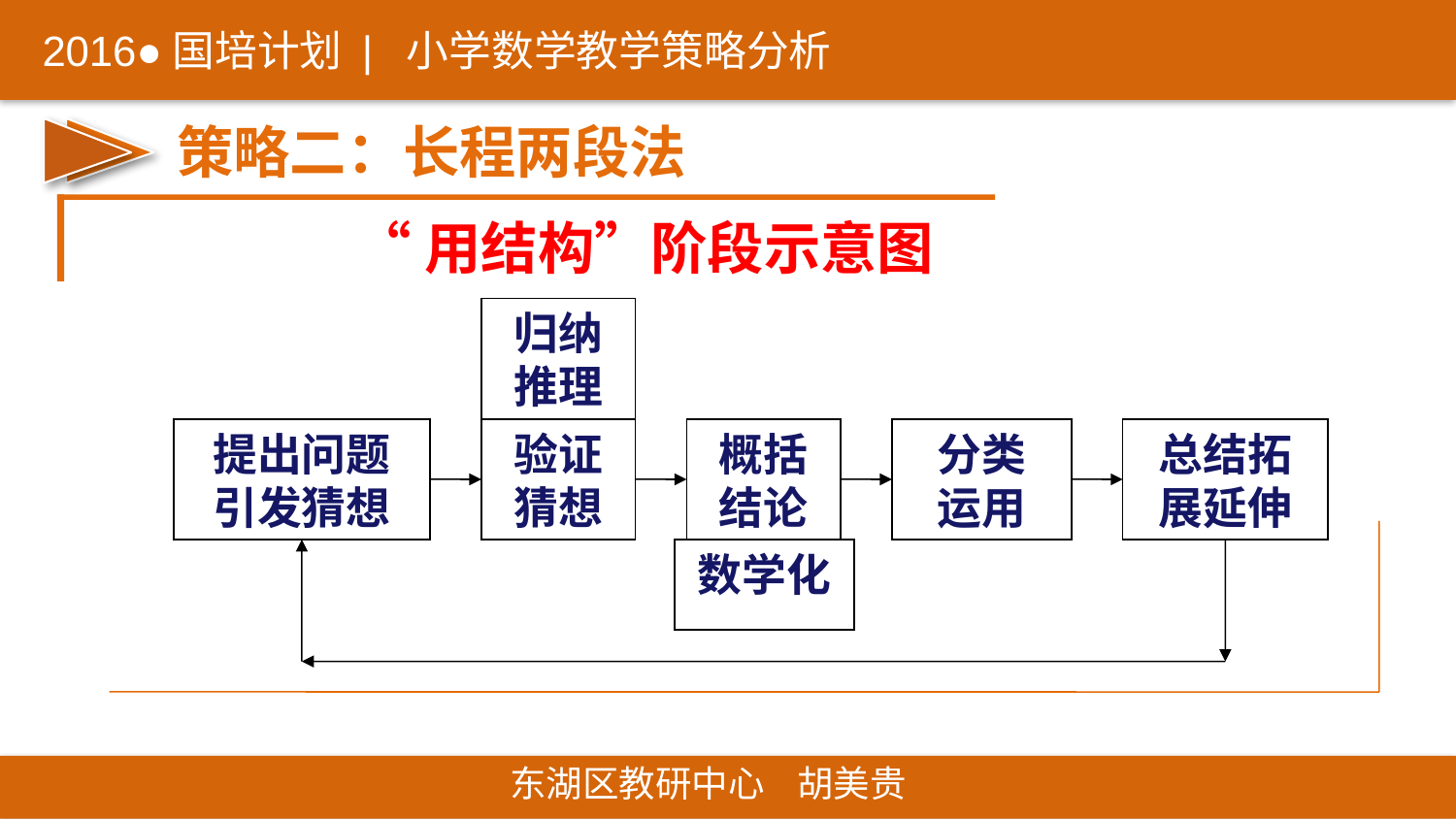

“用结构”阶段示意图

归纳
推理
提出问题
引发猜想
验证
猜想
概括
结论
分类
运用
总结拓
展延伸

数学化